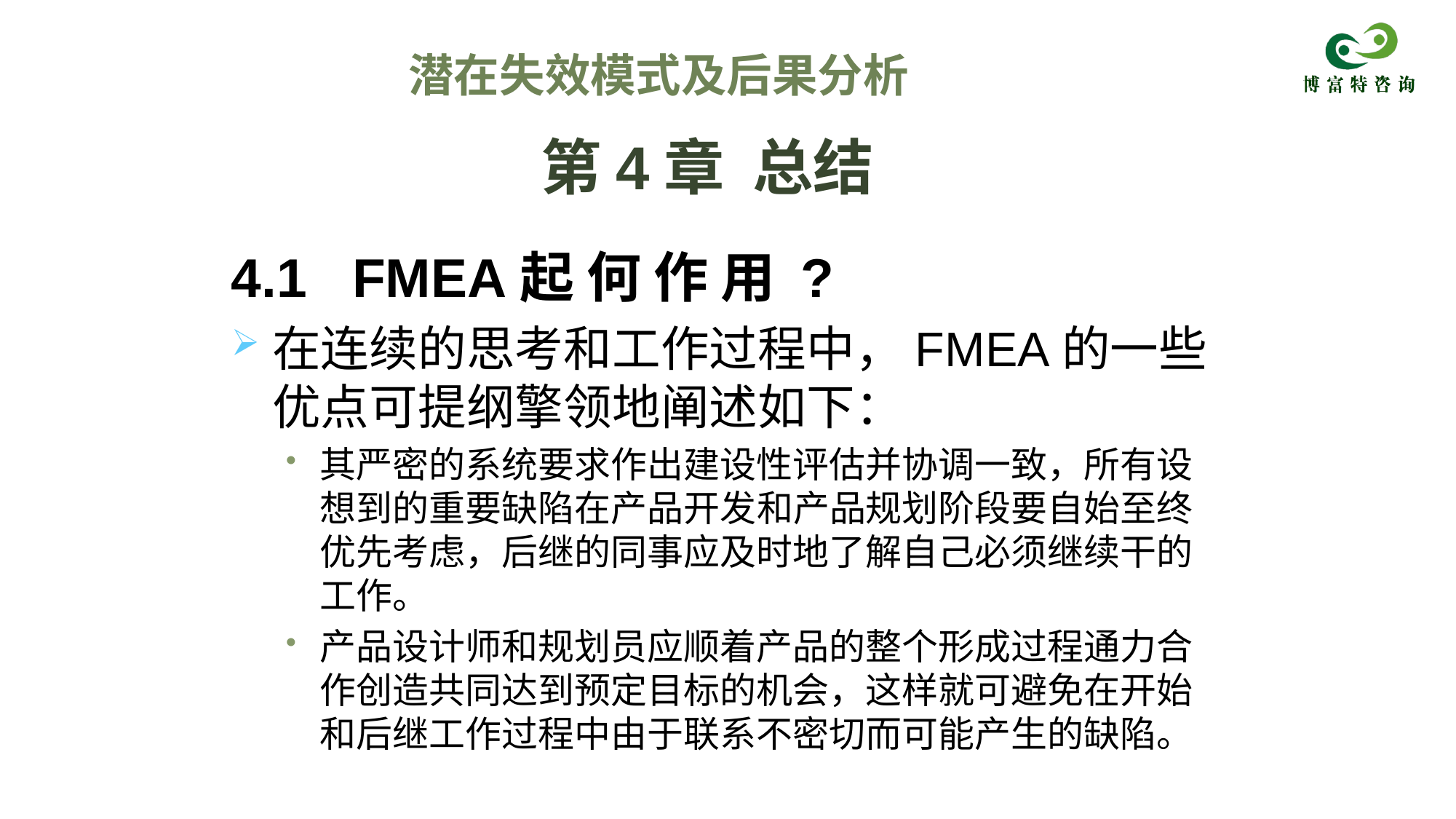

潜在失效模式及后果分析
# 第4章  总结
4.1   FMEA起 何 作 用 ?
在连续的思考和工作过程中，FMEA的一些优点可提纲擎领地阐述如下：
其严密的系统要求作出建设性评估并协调一致，所有设想到的重要缺陷在产品开发和产品规划阶段要自始至终优先考虑，后继的同事应及时地了解自己必须继续干的工作。
产品设计师和规划员应顺着产品的整个形成过程通力合作创造共同达到预定目标的机会，这样就可避免在开始和后继工作过程中由于联系不密切而可能产生的缺陷。
82